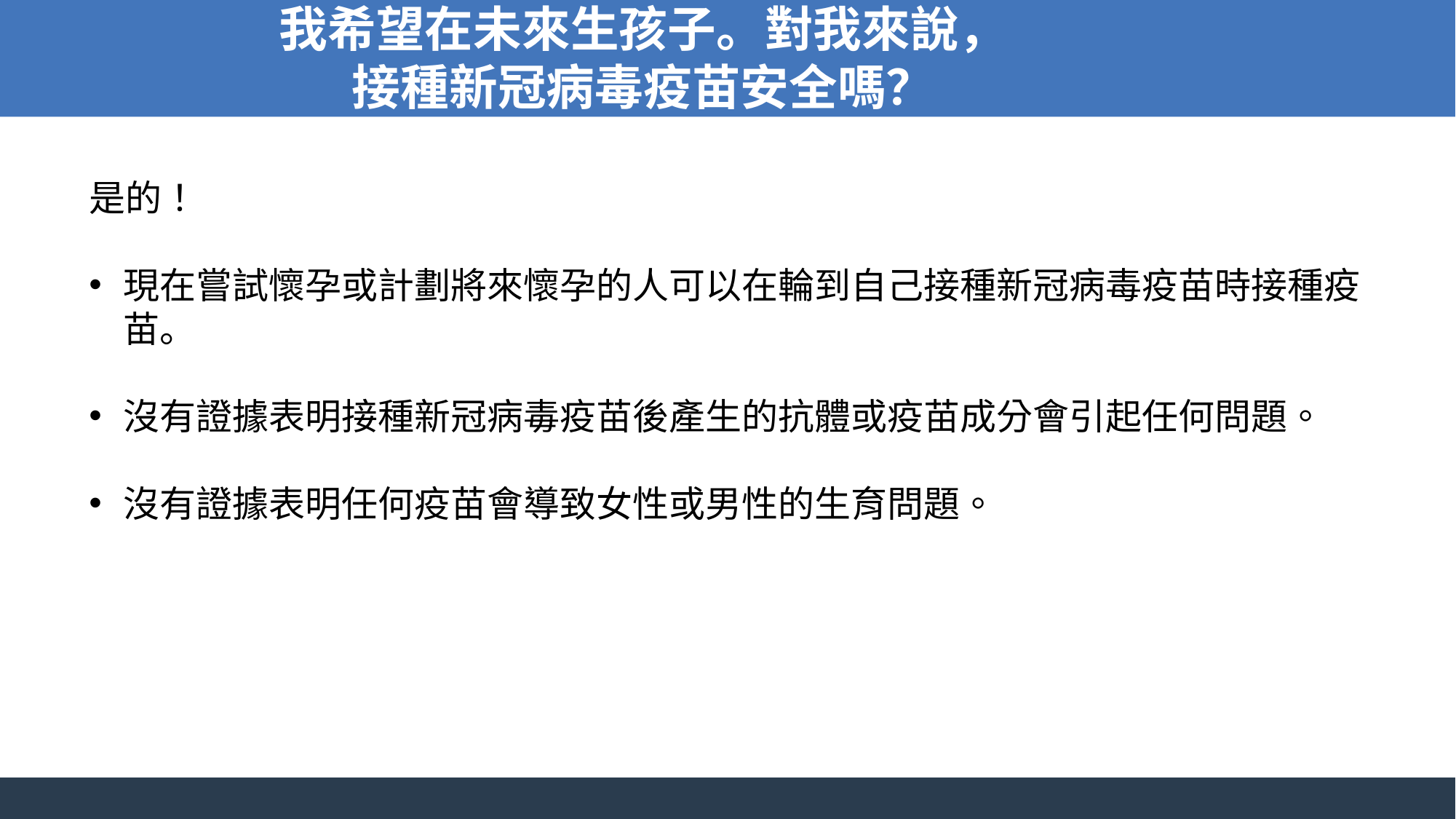

我希望在未來生孩子。對我來說，
接種新冠病毒疫苗安全嗎？
是的！

現在嘗試懷孕或計劃將來懷孕的人可以在輪到自己接種新冠病毒疫苗時接種疫苗。

沒有證據表明接種新冠病毒疫苗後產生的抗體或疫苗成分會引起任何問題。

沒有證據表明任何疫苗會導致女性或男性的生育問題。